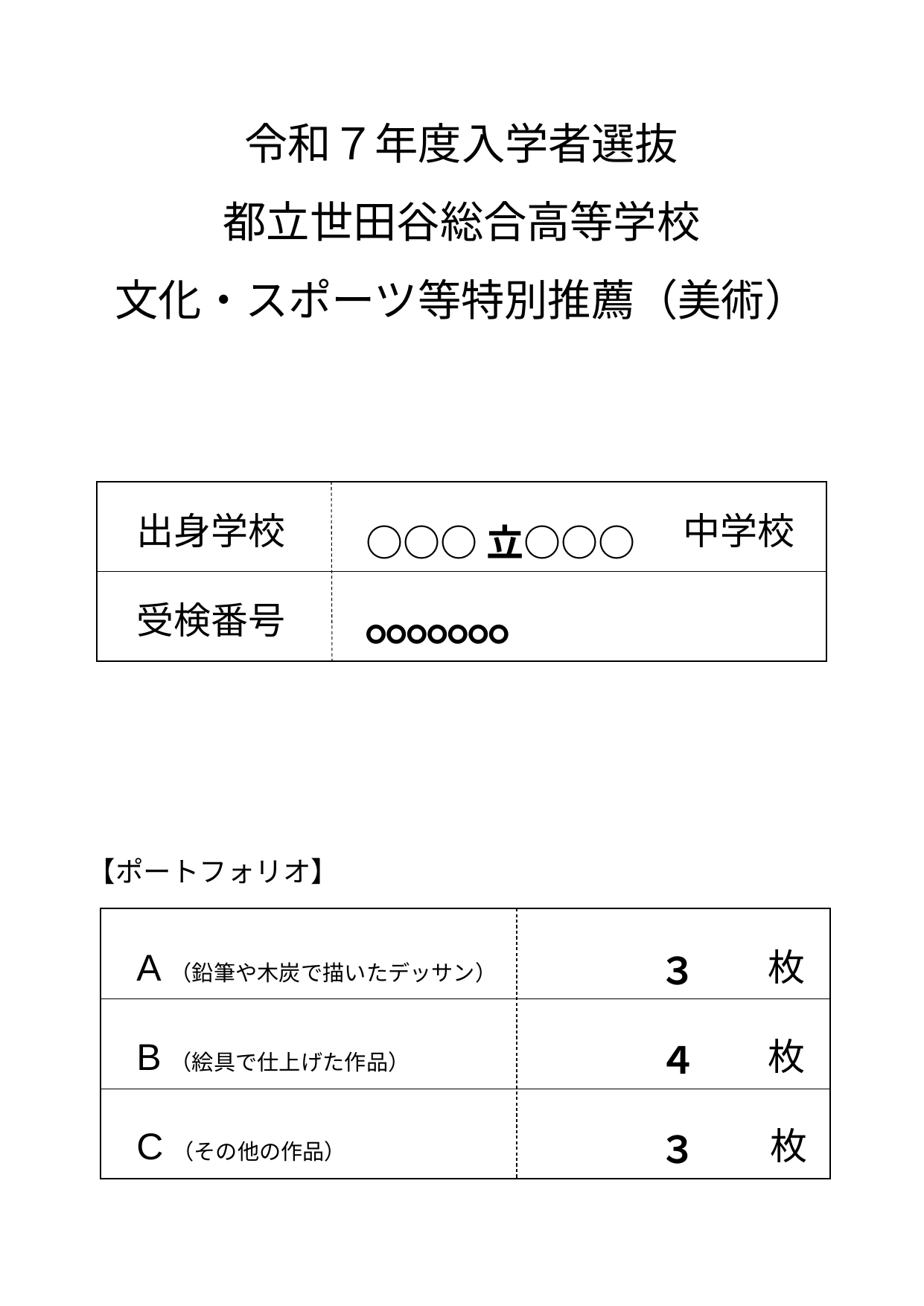

①基本情報を記入してください
○○○立○○○
○○○○○○○
数を記入してください。
ABは３以上
Cは０～４
３
４
３